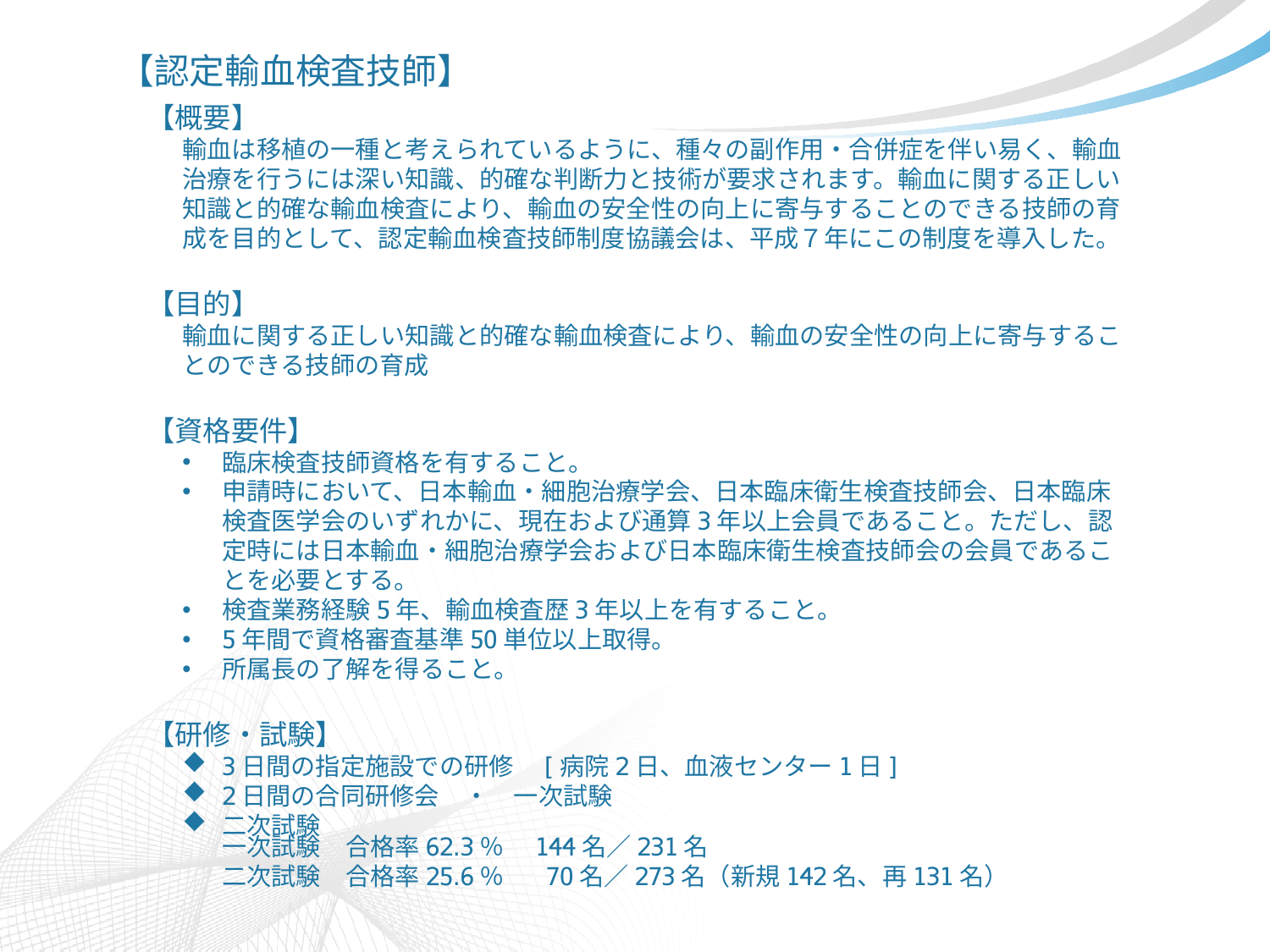

【認定輸血検査技師】
　【概要】
輸血は移植の一種と考えられているように、種々の副作用・合併症を伴い易く、輸血治療を行うには深い知識、的確な判断力と技術が要求されます。輸血に関する正しい知識と的確な輸血検査により、輸血の安全性の向上に寄与することのできる技師の育成を目的として、認定輸血検査技師制度協議会は、平成７年にこの制度を導入した。

　【目的】
輸血に関する正しい知識と的確な輸血検査により、輸血の安全性の向上に寄与することのできる技師の育成

　【資格要件】
臨床検査技師資格を有すること。
申請時において、日本輸血・細胞治療学会、日本臨床衛生検査技師会、日本臨床検査医学会のいずれかに、現在および通算3年以上会員であること。ただし、認定時には日本輸血・細胞治療学会および日本臨床衛生検査技師会の会員であることを必要とする。
検査業務経験5年、輸血検査歴3年以上を有すること。
5年間で資格審査基準50単位以上取得。
所属長の了解を得ること。

　【研修・試験】
3日間の指定施設での研修　[病院2日、血液センター1日]
2日間の合同研修会　・　一次試験
二次試験
一次試験　合格率62.3％　144名／231名
二次試験　合格率25.6％　  70名／273名（新規142名、再131名）